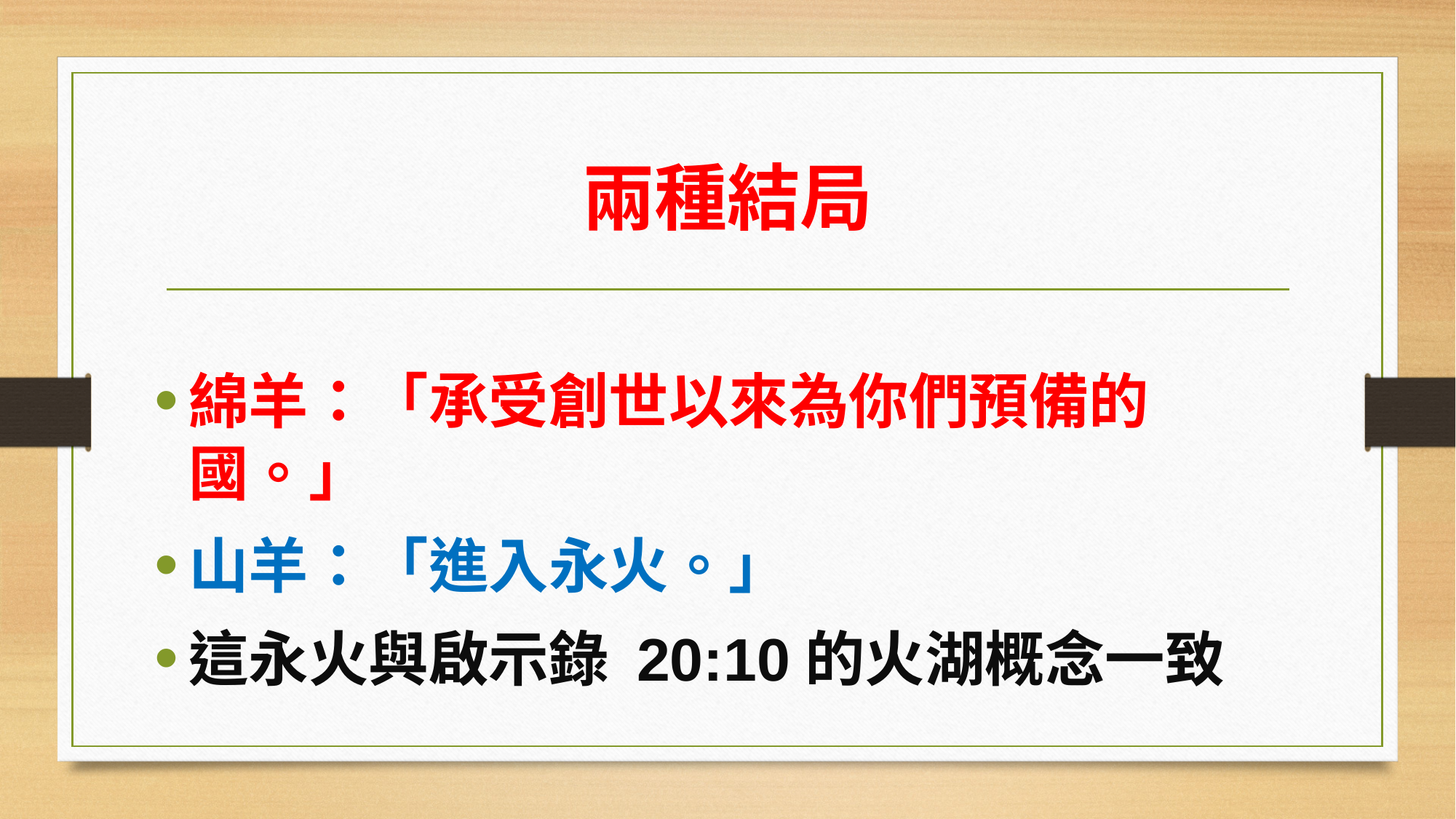

# 兩種結局
綿羊：「承受創世以來為你們預備的國。」
山羊：「進入永火。」
這永火與啟示錄 20:10的火湖概念一致